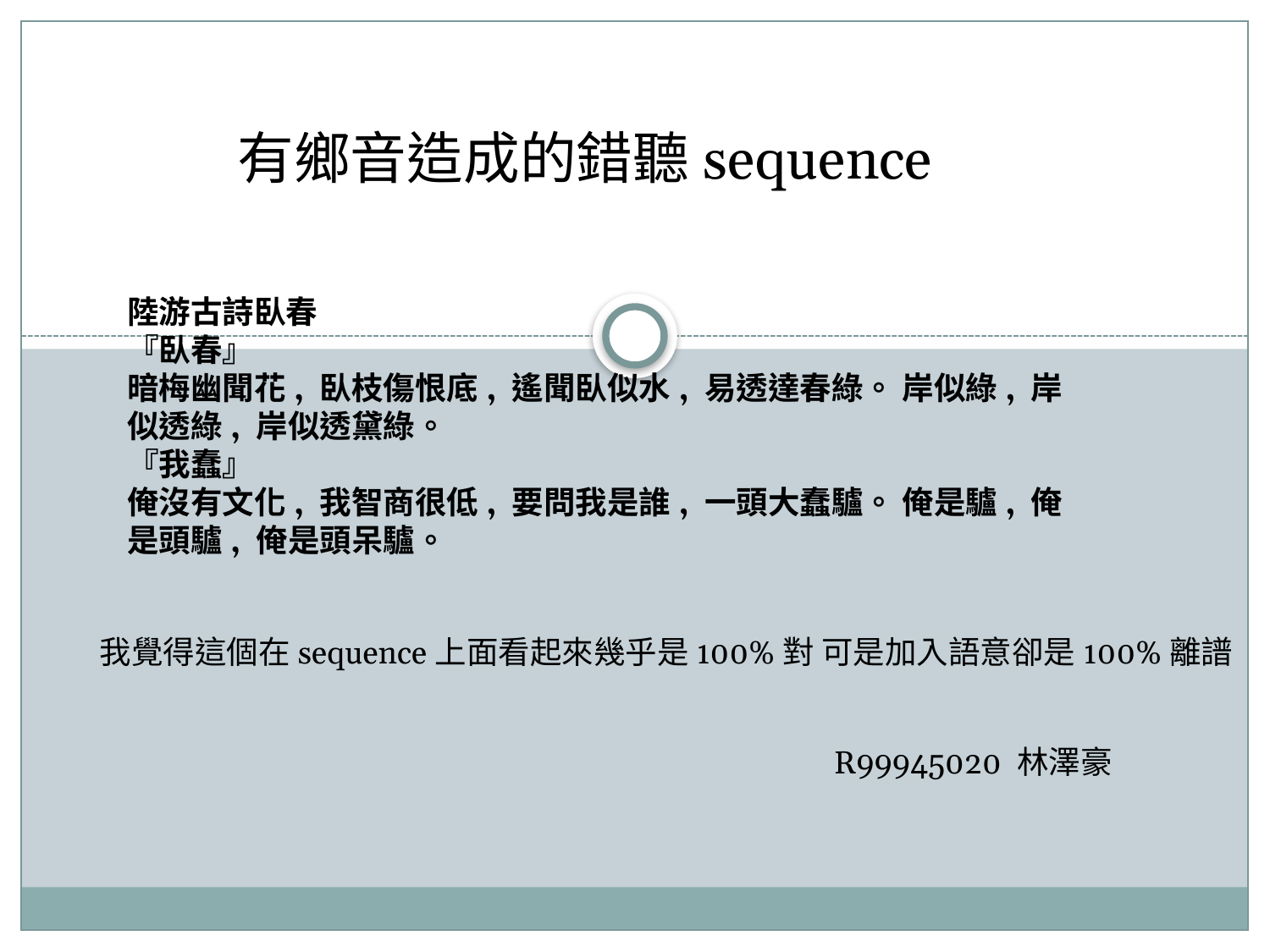

有鄉音造成的錯聽sequence
陸游古詩臥春
『臥春』
暗梅幽聞花, 臥枝傷恨底, 遙聞臥似水, 易透達春綠。 岸似綠, 岸似透綠, 岸似透黛綠。
『我蠢』
俺沒有文化, 我智商很低, 要問我是誰, 一頭大蠢驢。 俺是驢, 俺是頭驢, 俺是頭呆驢。
我覺得這個在sequence上面看起來幾乎是100%對 可是加入語意卻是100%離譜
R99945020 林澤豪